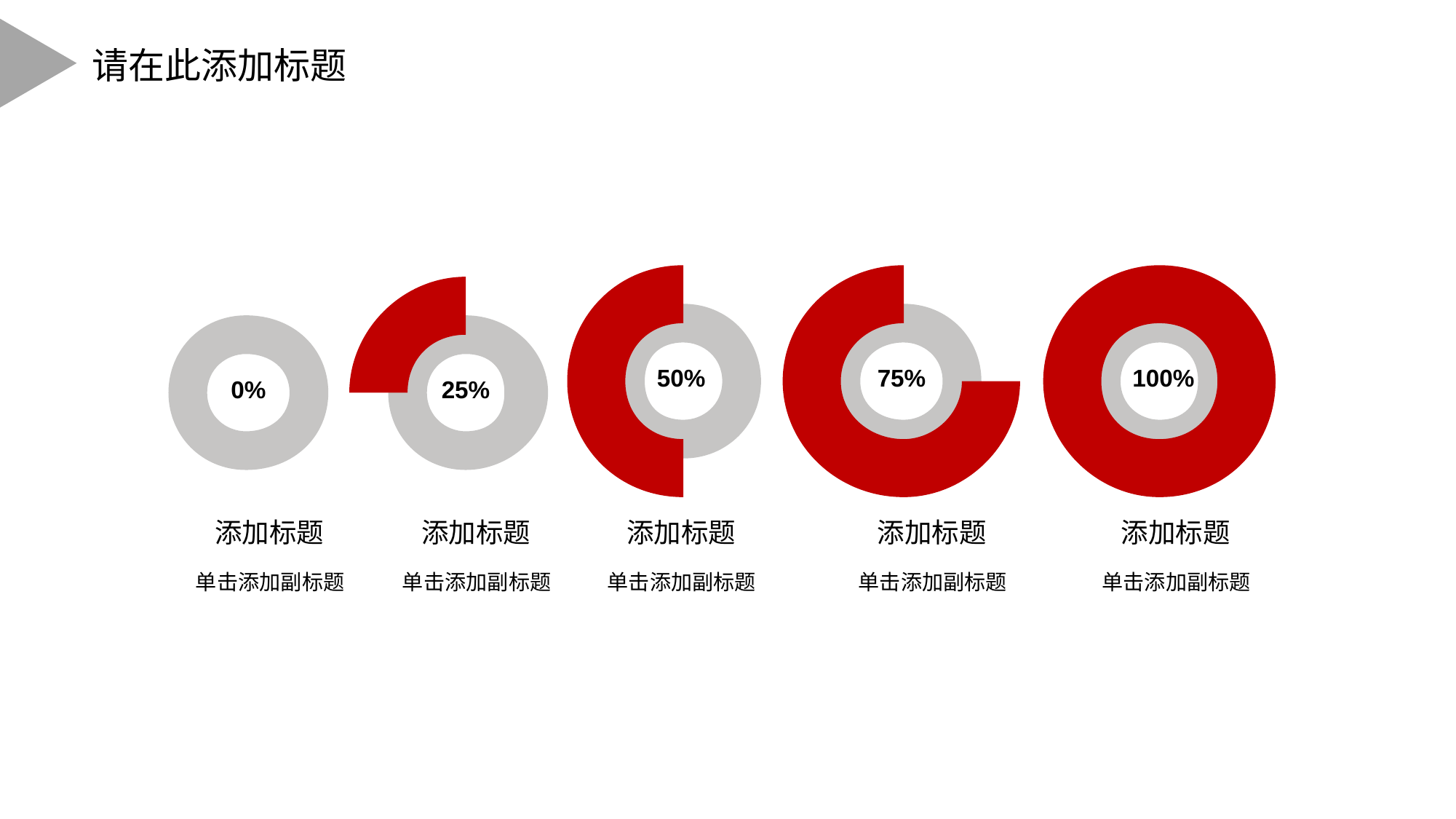

请在此添加标题

50%

75%

100%

25%

0%
添加标题
单击添加副标题
添加标题
单击添加副标题
添加标题
单击添加副标题
添加标题
单击添加副标题
添加标题
单击添加副标题